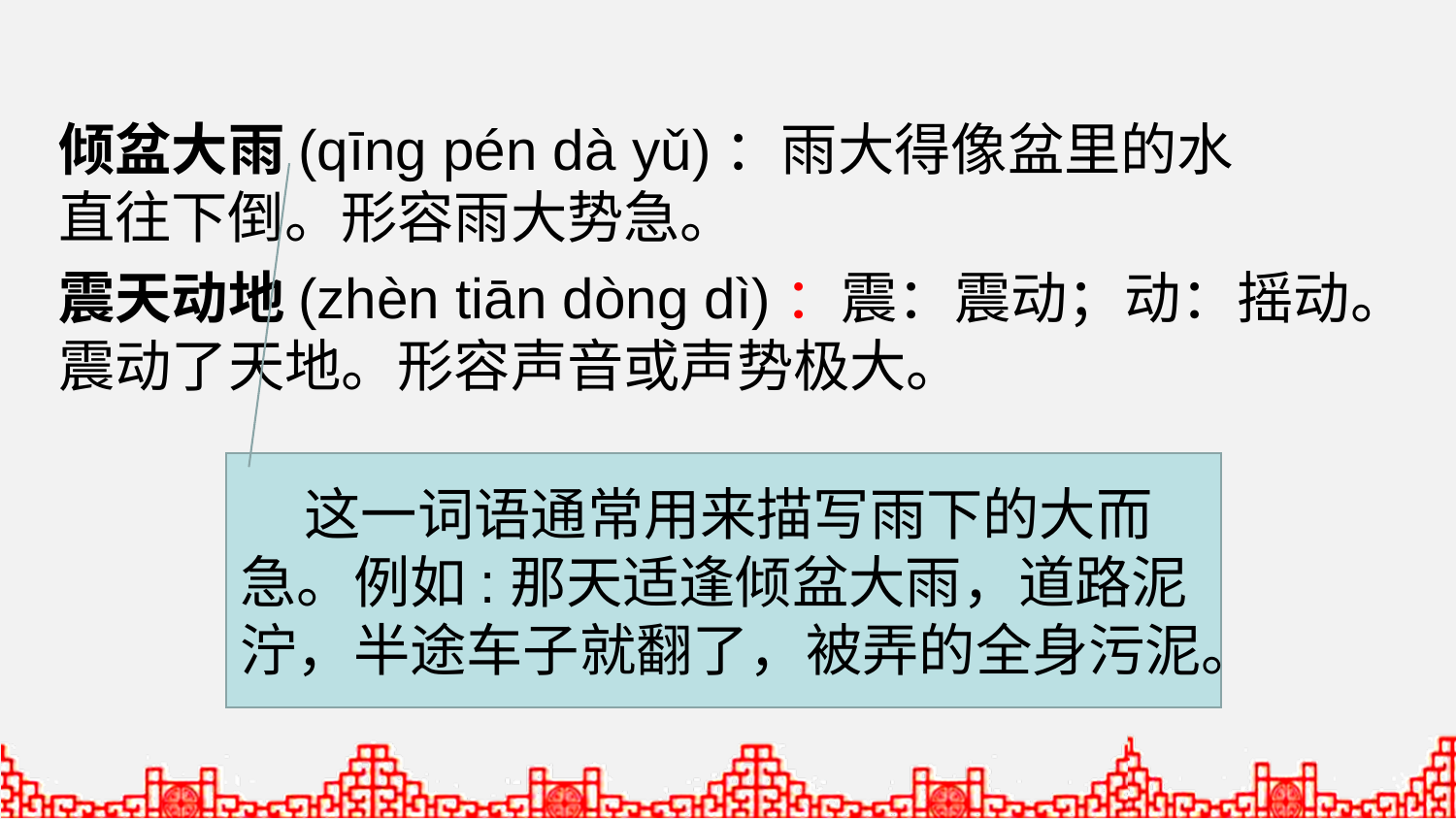

倾盆大雨(qīng pén dà yǔ)：雨大得像盆里的水直往下倒。形容雨大势急。
震天动地(zhèn tiān dòng dì)：震：震动；动：摇动。震动了天地。形容声音或声势极大。
    这一词语通常用来描写雨下的大而急。例如:那天适逢倾盆大雨，道路泥泞，半途车子就翻了，被弄的全身污泥。